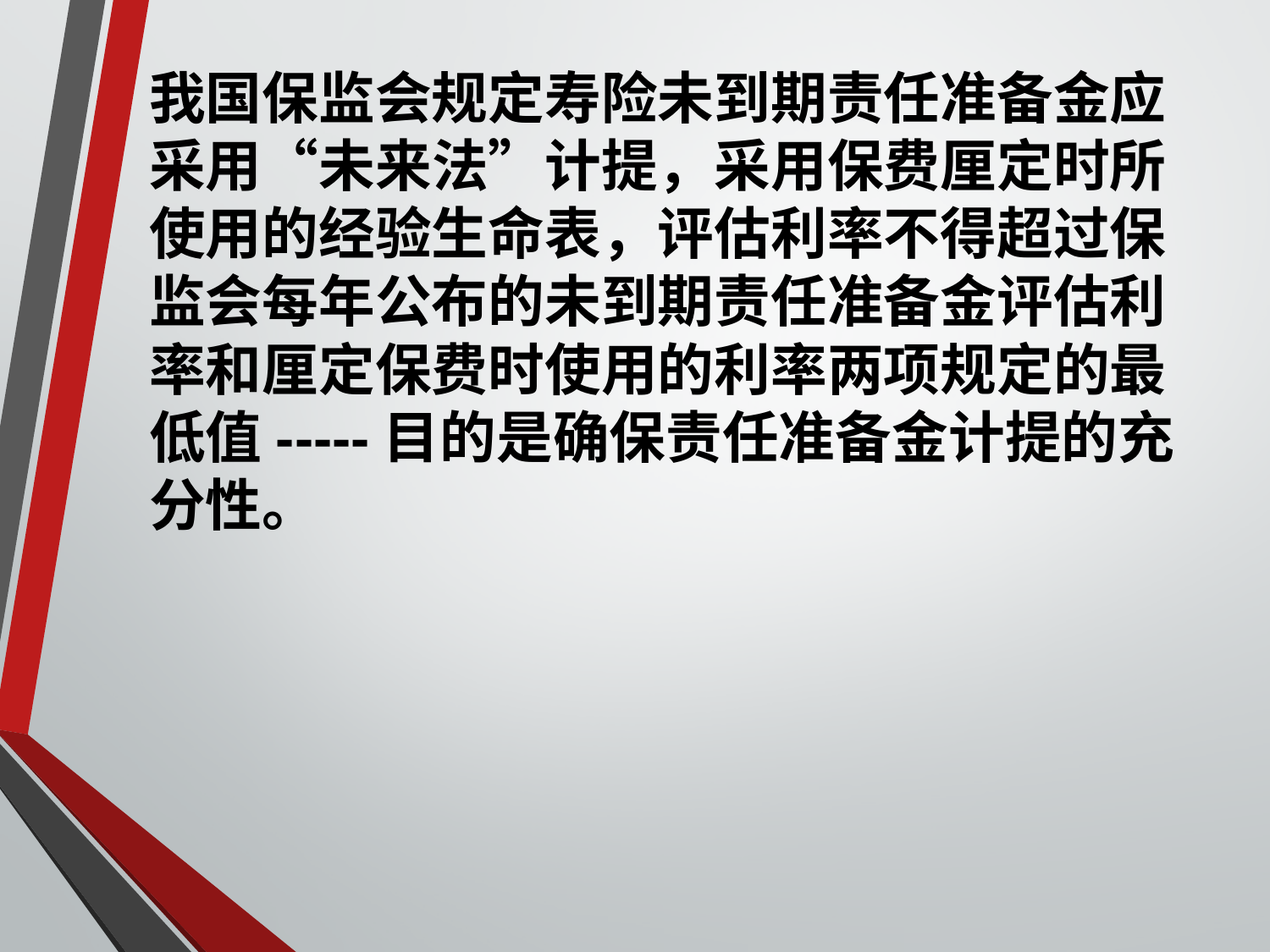

我国保监会规定寿险未到期责任准备金应采用“未来法”计提，采用保费厘定时所使用的经验生命表，评估利率不得超过保监会每年公布的未到期责任准备金评估利率和厘定保费时使用的利率两项规定的最低值-----目的是确保责任准备金计提的充分性。